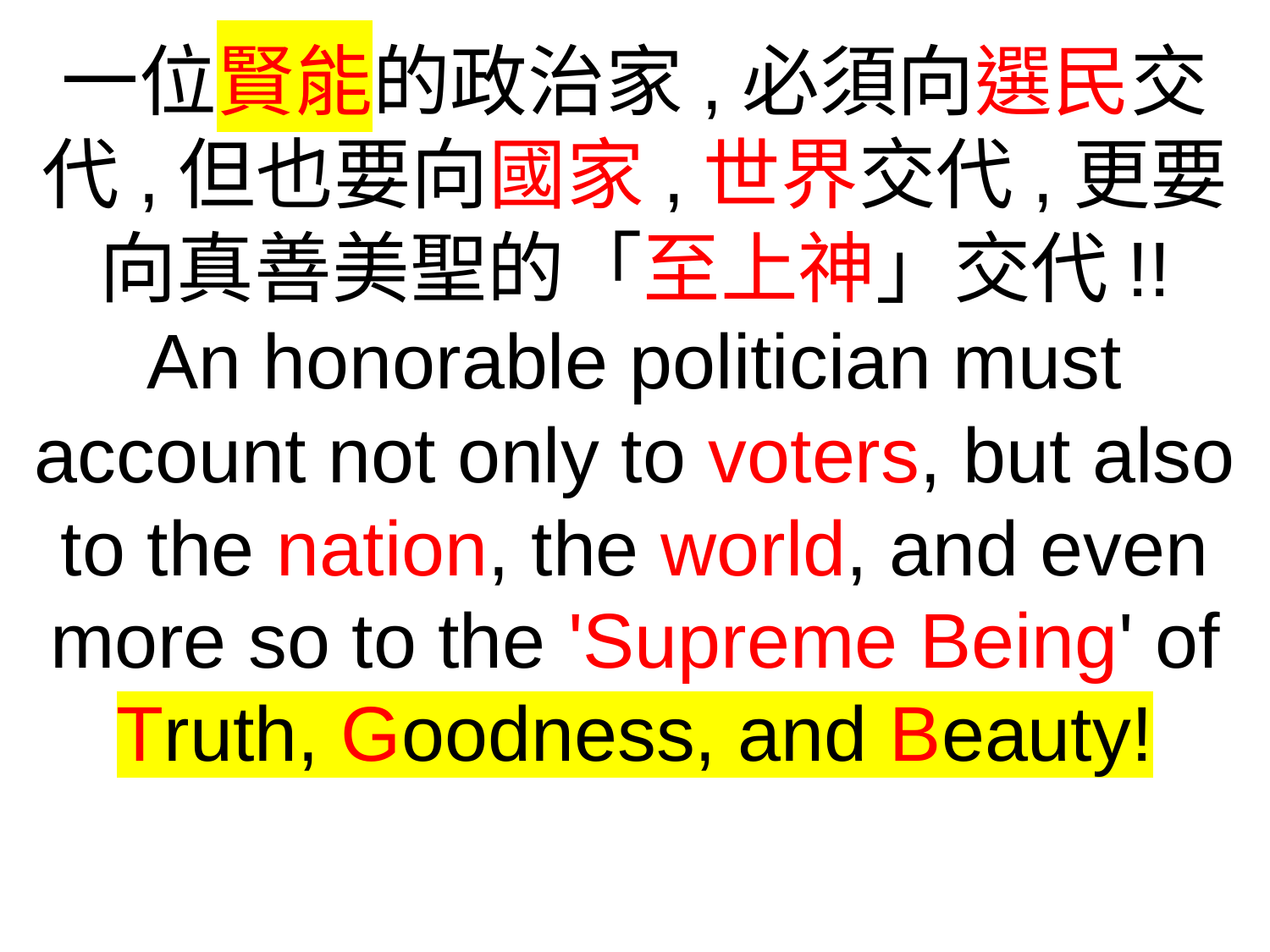

一位賢能的政治家,必須向選民交代,但也要向國家,世界交代,更要向真善美聖的「至上神」交代!!
An honorable politician must account not only to voters, but also to the nation, the world, and even more so to the 'Supreme Being' of Truth, Goodness, and Beauty!